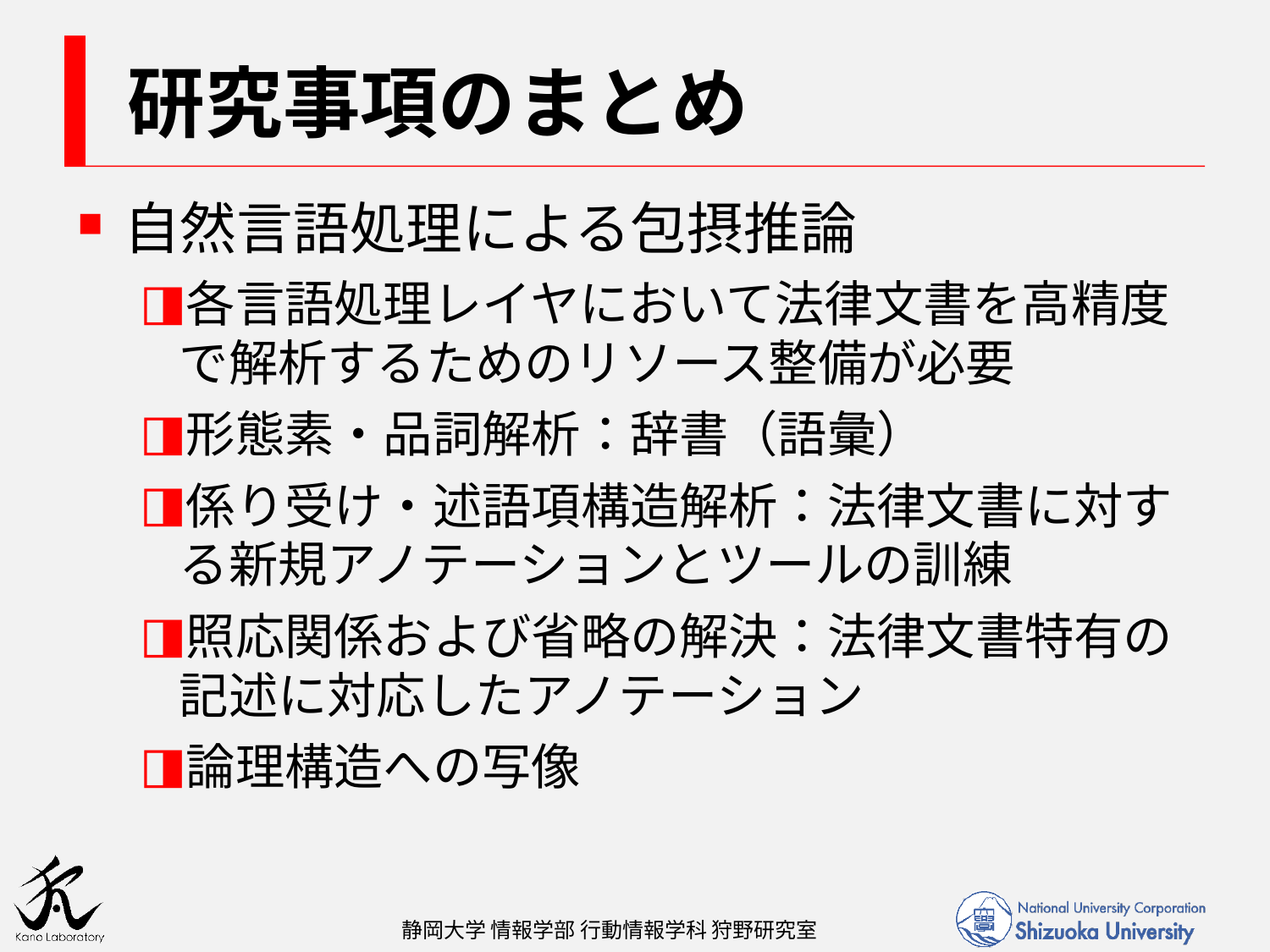

# 研究事項のまとめ
自然言語処理による包摂推論
各言語処理レイヤにおいて法律文書を高精度で解析するためのリソース整備が必要
形態素・品詞解析：辞書（語彙）
係り受け・述語項構造解析：法律文書に対する新規アノテーションとツールの訓練
照応関係および省略の解決：法律文書特有の記述に対応したアノテーション
論理構造への写像